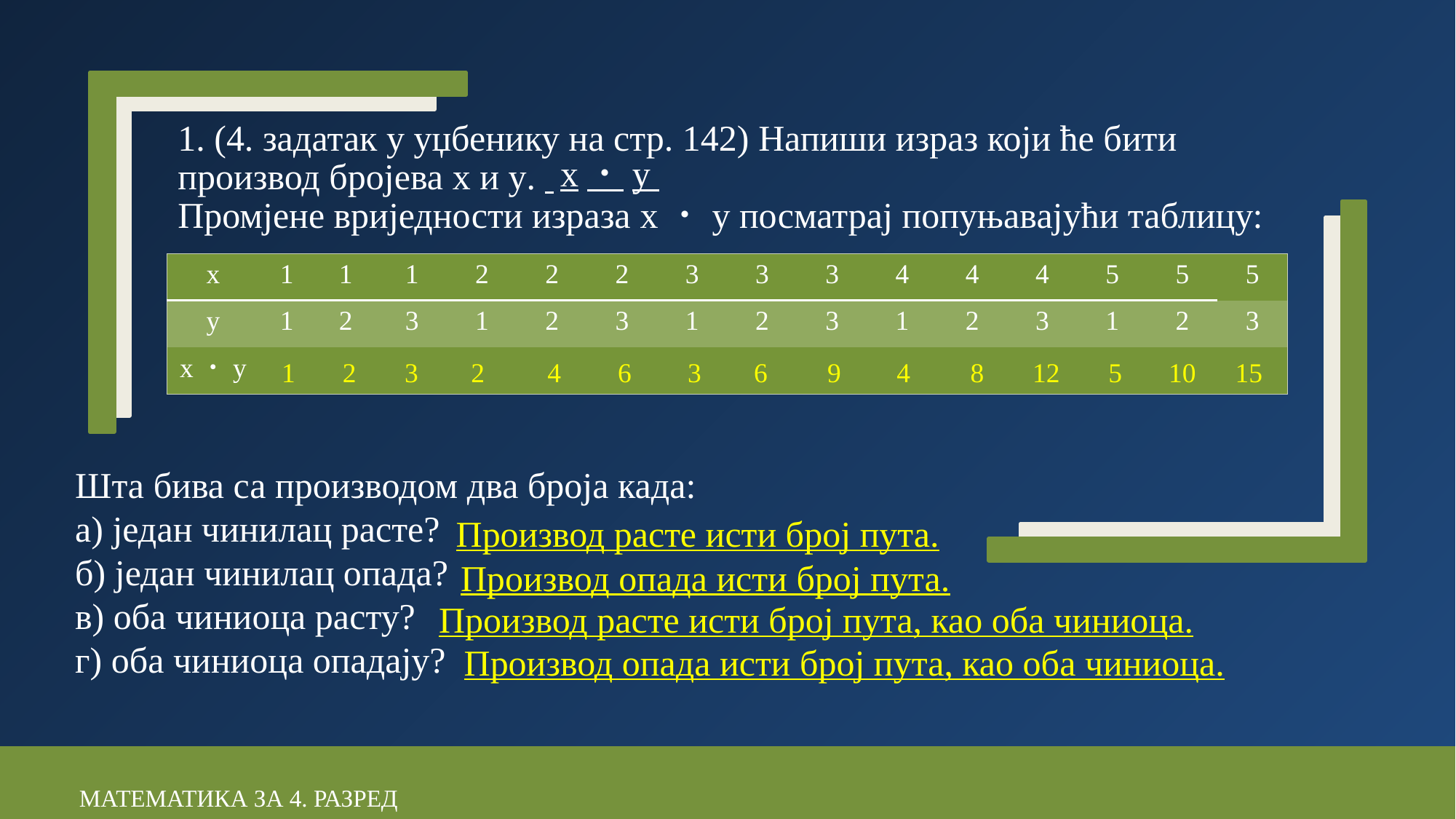

# 1. (4. задатак у уџбенику на стр. 142) Напиши израз који ће бити производ бројева x и y. Промјене вриједности израза x・y посматрај попуњавајући таблицу:
x・y
| x | 1 | 1 | 1 | 2 | 2 | 2 | 3 | 3 | 3 | 4 | 4 | 4 | 5 | 5 | 5 |
| --- | --- | --- | --- | --- | --- | --- | --- | --- | --- | --- | --- | --- | --- | --- | --- |
| y | 1 | 2 | 3 | 1 | 2 | 3 | 1 | 2 | 3 | 1 | 2 | 3 | 1 | 2 | 3 |
| x・y |  |  |  |  |  |  |  |  |  |  |  |  |  |  |  |
4
6
3
6
9
4
8
12
5
10
15
2
3
2
1
Шта бива са производом два броја када:
а) један чинилац расте?
б) један чинилац опада?
в) оба чиниоца расту?
г) оба чиниоца опадају?
Производ расте исти број пута.
Производ опада исти број пута.
Производ расте исти број пута, као оба чиниоца.
Производ опада исти број пута, као оба чиниоца.
МАТЕМАТИКА ЗА 4. РАЗРЕД